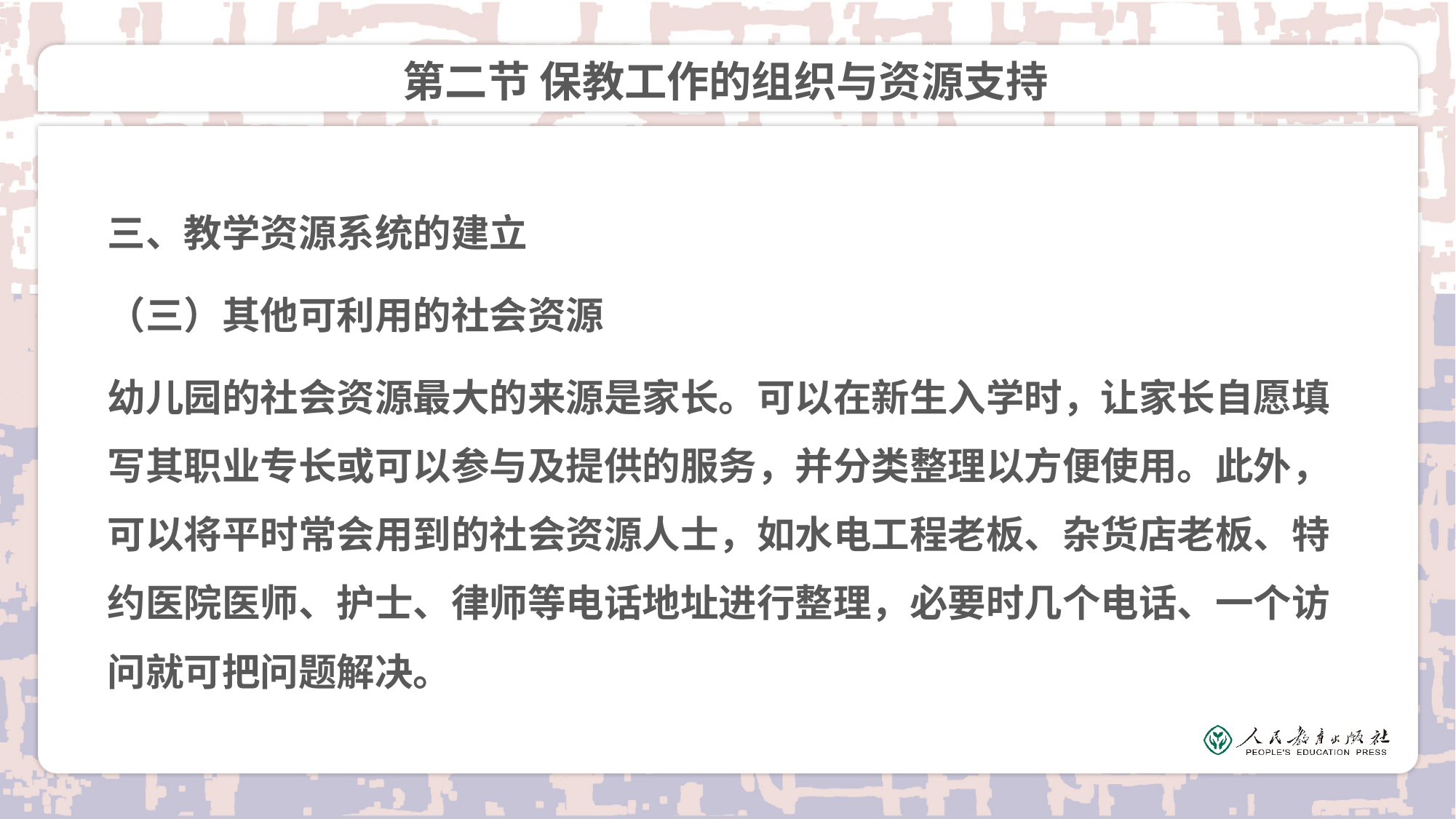

# 第二节 保教工作的组织与资源支持
三、教学资源系统的建立
（三）其他可利用的社会资源
幼儿园的社会资源最大的来源是家长。可以在新生入学时，让家长自愿填写其职业专长或可以参与及提供的服务，并分类整理以方便使用。此外，可以将平时常会用到的社会资源人士，如水电工程老板、杂货店老板、特约医院医师、护士、律师等电话地址进行整理，必要时几个电话、一个访问就可把问题解决。